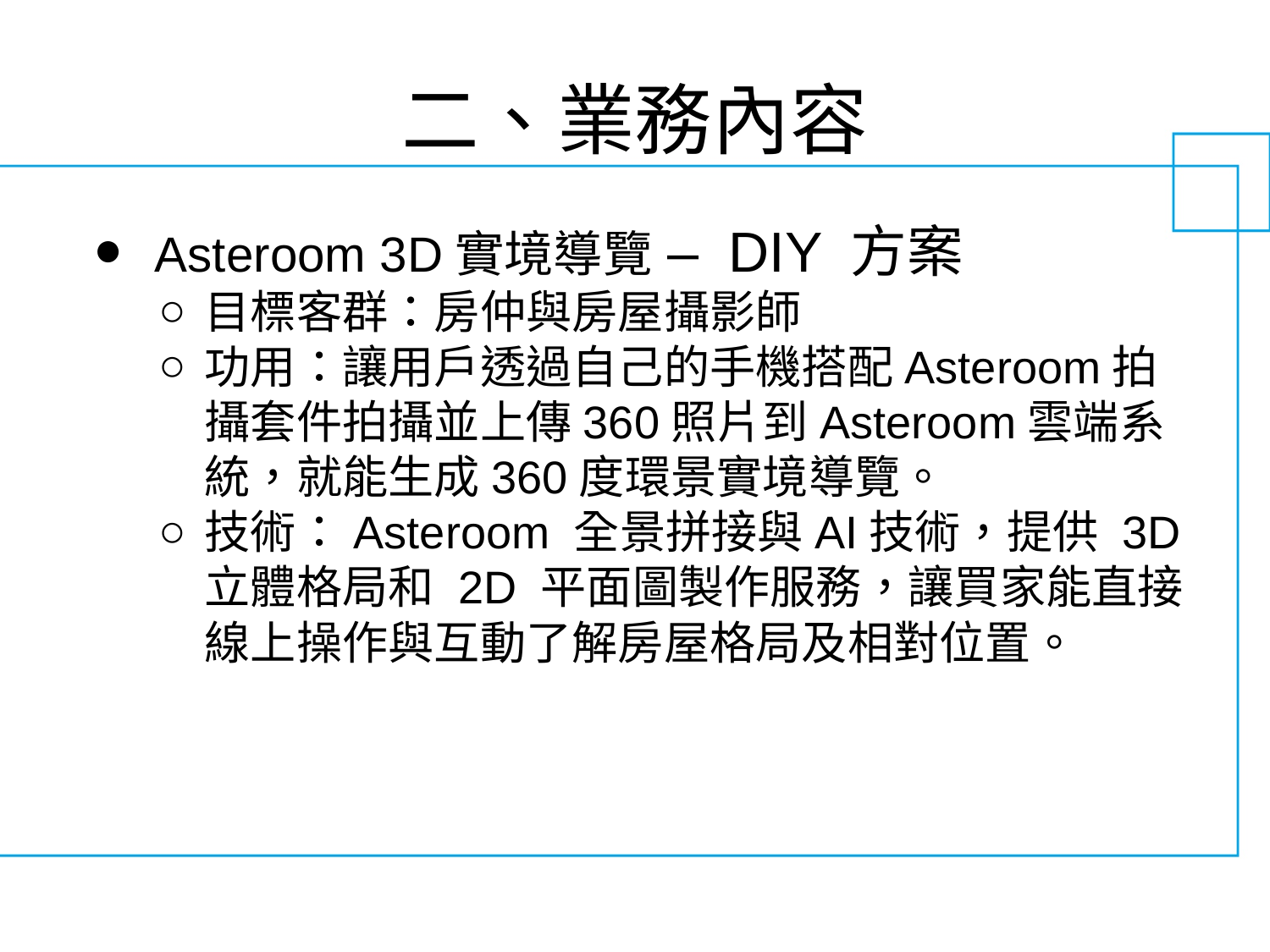

# 二、業務內容
 Asteroom 3D實境導覽 – DIY 方案
目標客群：房仲與房屋攝影師
功用：讓用戶透過自己的手機搭配Asteroom拍攝套件拍攝並上傳360照片到Asteroom雲端系統，就能生成360度環景實境導覽。
技術：Asteroom 全景拼接與AI技術，提供 3D 立體格局和 2D 平面圖製作服務，讓買家能直接線上操作與互動了解房屋格局及相對位置。